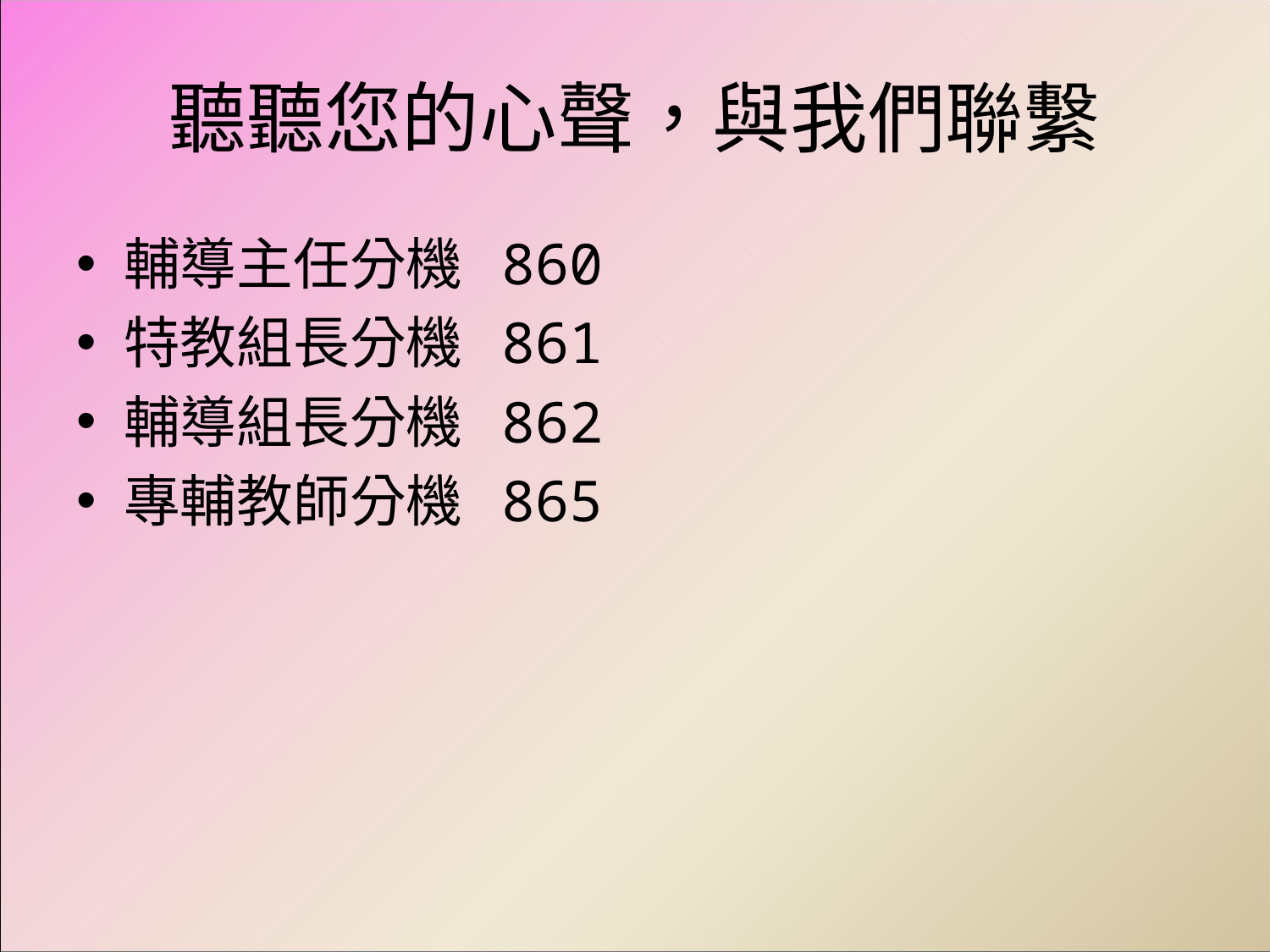

# 聽聽您的心聲，與我們聯繫
輔導主任分機  860
特教組長分機  861
輔導組長分機  862
專輔教師分機  865